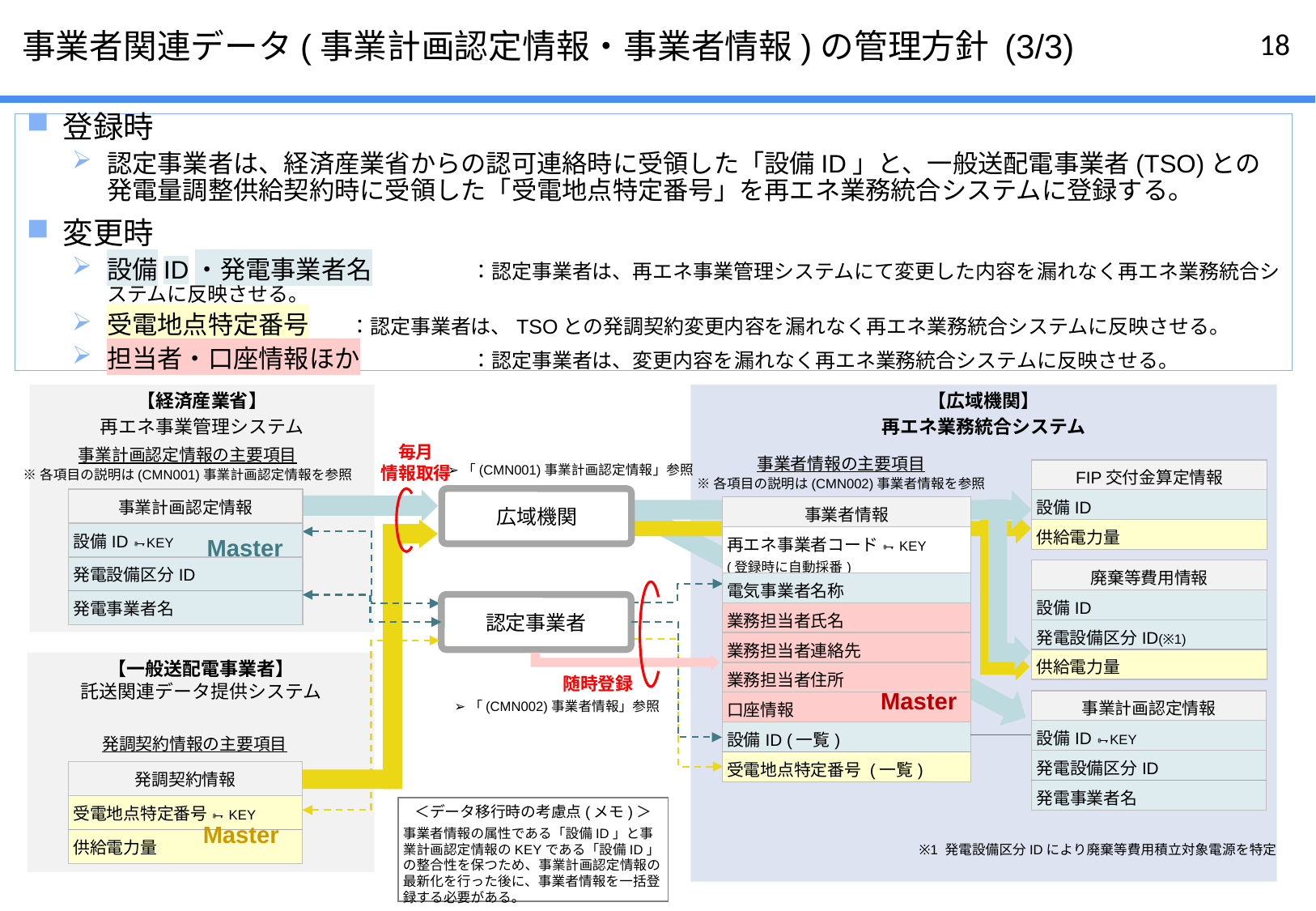

# 事業者関連データ(事業計画認定情報・事業者情報)の管理方針 (3/3)
登録時
認定事業者は、経済産業省からの認可連絡時に受領した「設備ID」と、一般送配電事業者(TSO)との発電量調整供給契約時に受領した「受電地点特定番号」を再エネ業務統合システムに登録する。
変更時
設備ID・発電事業者名	：認定事業者は、再エネ事業管理システムにて変更した内容を漏れなく再エネ業務統合システムに反映させる。
受電地点特定番号	：認定事業者は、TSOとの発調契約変更内容を漏れなく再エネ業務統合システムに反映させる。
担当者・口座情報ほか	：認定事業者は、変更内容を漏れなく再エネ業務統合システムに反映させる。
【経済産業省】
再エネ事業管理システム
【広域機関】
再エネ業務統合システム
事業計画認定情報の主要項目

※各項目の説明は(CMN001)事業計画認定情報を参照
事業者情報の主要項目

※各項目の説明は(CMN002)事業者情報を参照
毎月
情報取得
| FIP交付金算定情報 |
| --- |
| 設備ID |
| 供給電力量 |
➢「(CMN001)事業計画認定情報」参照

広域機関
| 事業計画認定情報 |
| --- |
| 設備ID 🗝KEY |
| 発電設備区分ID |
| 発電事業者名 |

| 事業者情報 |
| --- |
| 再エネ事業者コード 🗝KEY (登録時に自動採番) |
| 電気事業者名称 |
| 業務担当者氏名 |
| 業務担当者連絡先 |
| 業務担当者住所 |
| 口座情報 |
| 設備ID (一覧) |
| 受電地点特定番号 (一覧) |

Master

| 廃棄等費用情報 |
| --- |
| 設備ID |
| 発電設備区分ID(※1) |
| 供給電力量 |

認定事業者

【一般送配電事業者】
託送関連データ提供システム

随時登録
Master
| 事業計画認定情報 |
| --- |
| 設備ID 🗝KEY |
| 発電設備区分ID |
| 発電事業者名 |
➢「(CMN002)事業者情報」参照
発調契約情報の主要項目

| 発調契約情報 |
| --- |
| 受電地点特定番号 🗝KEY |
| 供給電力量 |

＜データ移行時の考慮点(メモ)＞

事業者情報の属性である「設備ID」と事業計画認定情報のKEYである「設備ID」の整合性を保つため、事業計画認定情報の最新化を行った後に、事業者情報を一括登録する必要がある。

Master
※1 発電設備区分IDにより廃棄等費用積立対象電源を特定